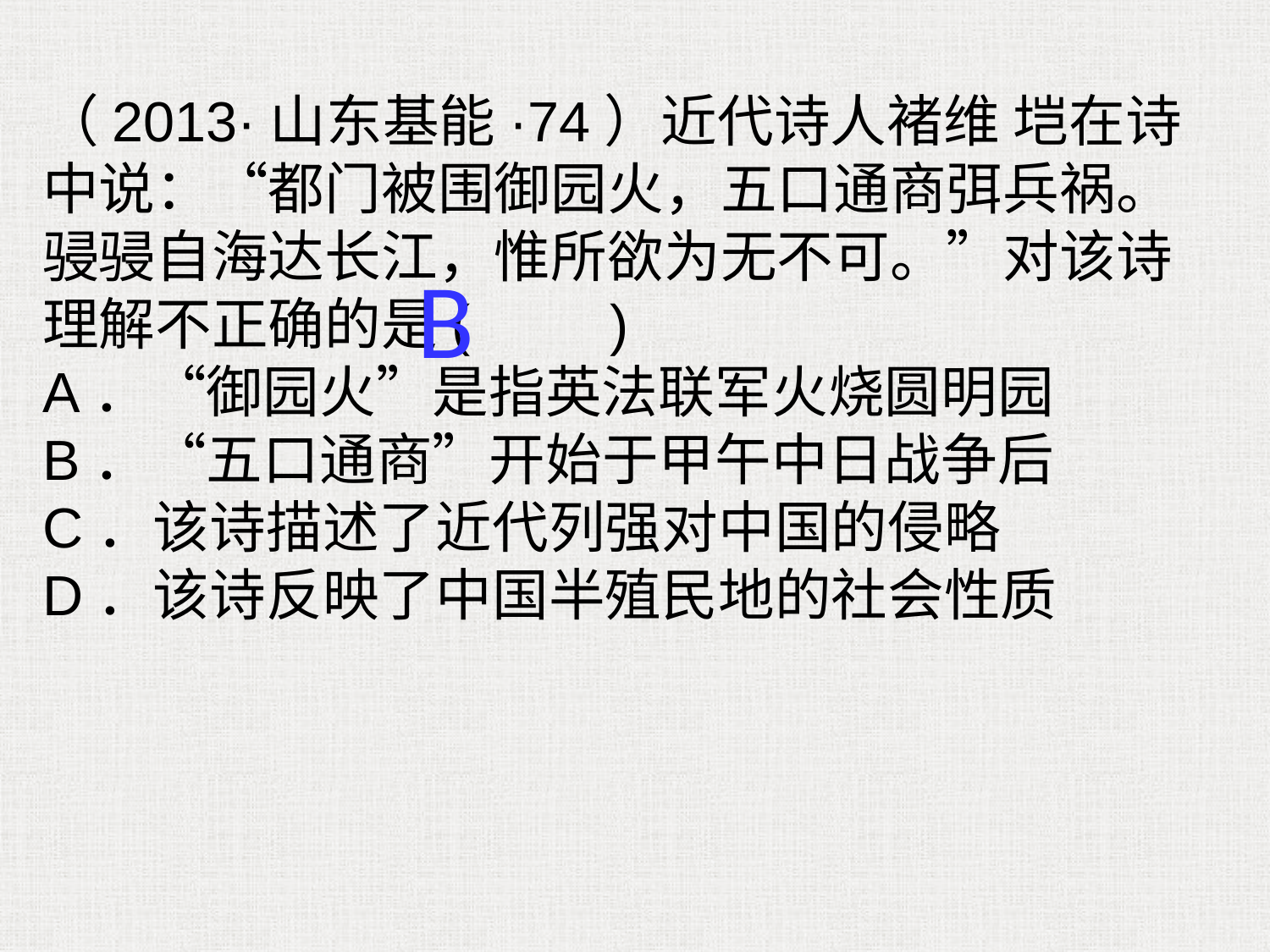

（2013·山东基能·74）近代诗人褚维 垲在诗中说：“都门被围御园火，五口通商弭兵祸。骎骎自海达长江，惟所欲为无不可。”对该诗理解不正确的是(　　)
A．“御园火”是指英法联军火烧圆明园
B．“五口通商”开始于甲午中日战争后
C．该诗描述了近代列强对中国的侵略
D．该诗反映了中国半殖民地的社会性质

B